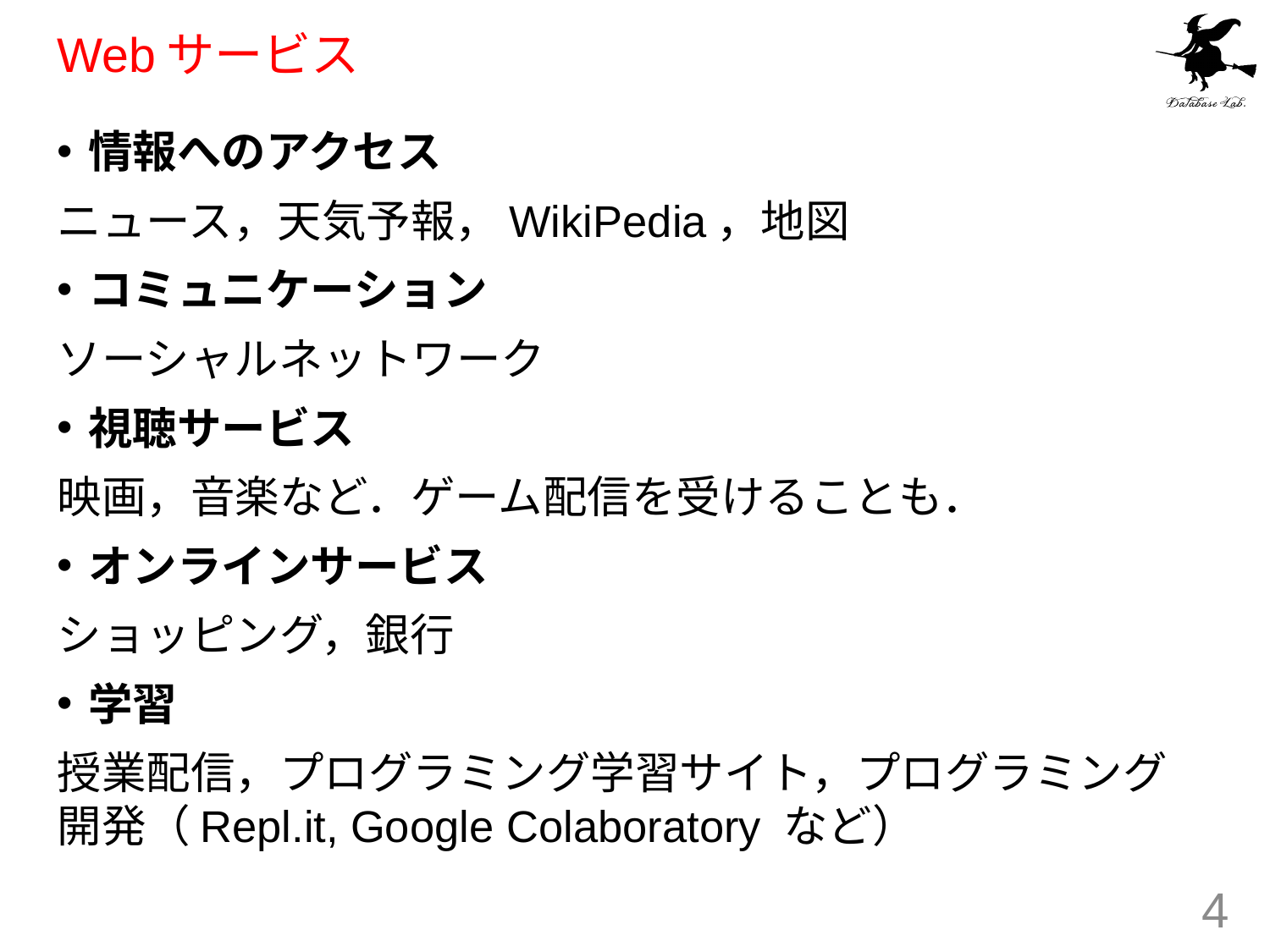

# Webサービス
情報へのアクセス
ニュース，天気予報，WikiPedia，地図
コミュニケーション
ソーシャルネットワーク
視聴サービス
映画，音楽など．ゲーム配信を受けることも．
オンラインサービス
ショッピング，銀行
学習
授業配信，プログラミング学習サイト，プログラミング開発（Repl.it, Google Colaboratory など）
4